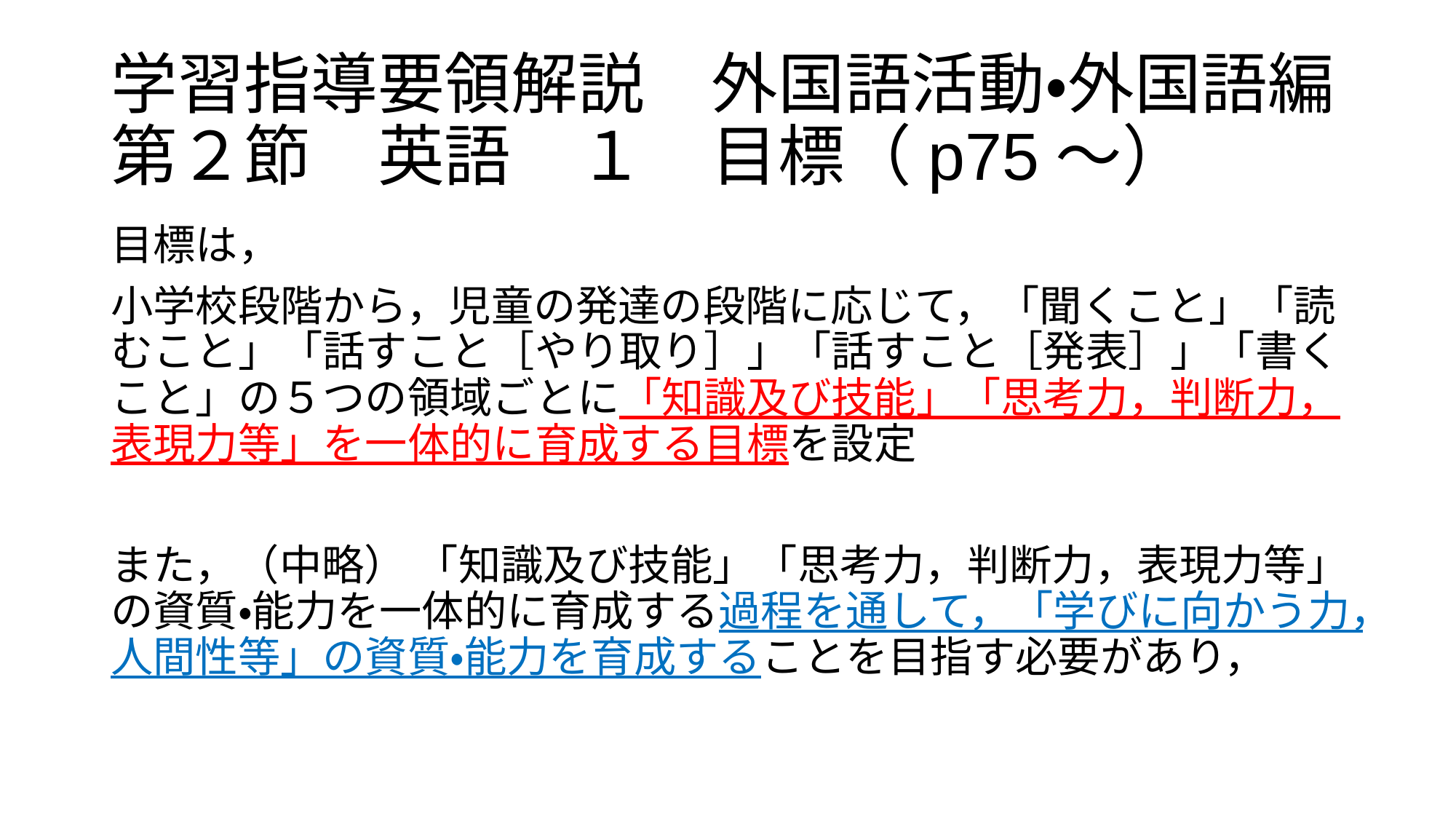

# 学習指導要領解説　外国語活動・外国語編第２節　英語　１　目標（p75～）
目標は，
小学校段階から，児童の発達の段階に応じて，「聞くこと」「読むこと」「話すこと［やり取り］」「話すこと［発表］」「書くこと」の５つの領域ごとに「知識及び技能」「思考力，判断力，表現力等」を一体的に育成する目標を設定

また，（中略） 「知識及び技能」「思考力，判断力，表現力等」の資質・能力を一体的に育成する過程を通して，「学びに向かう力，人間性等」の資質・能力を育成することを目指す必要があり，